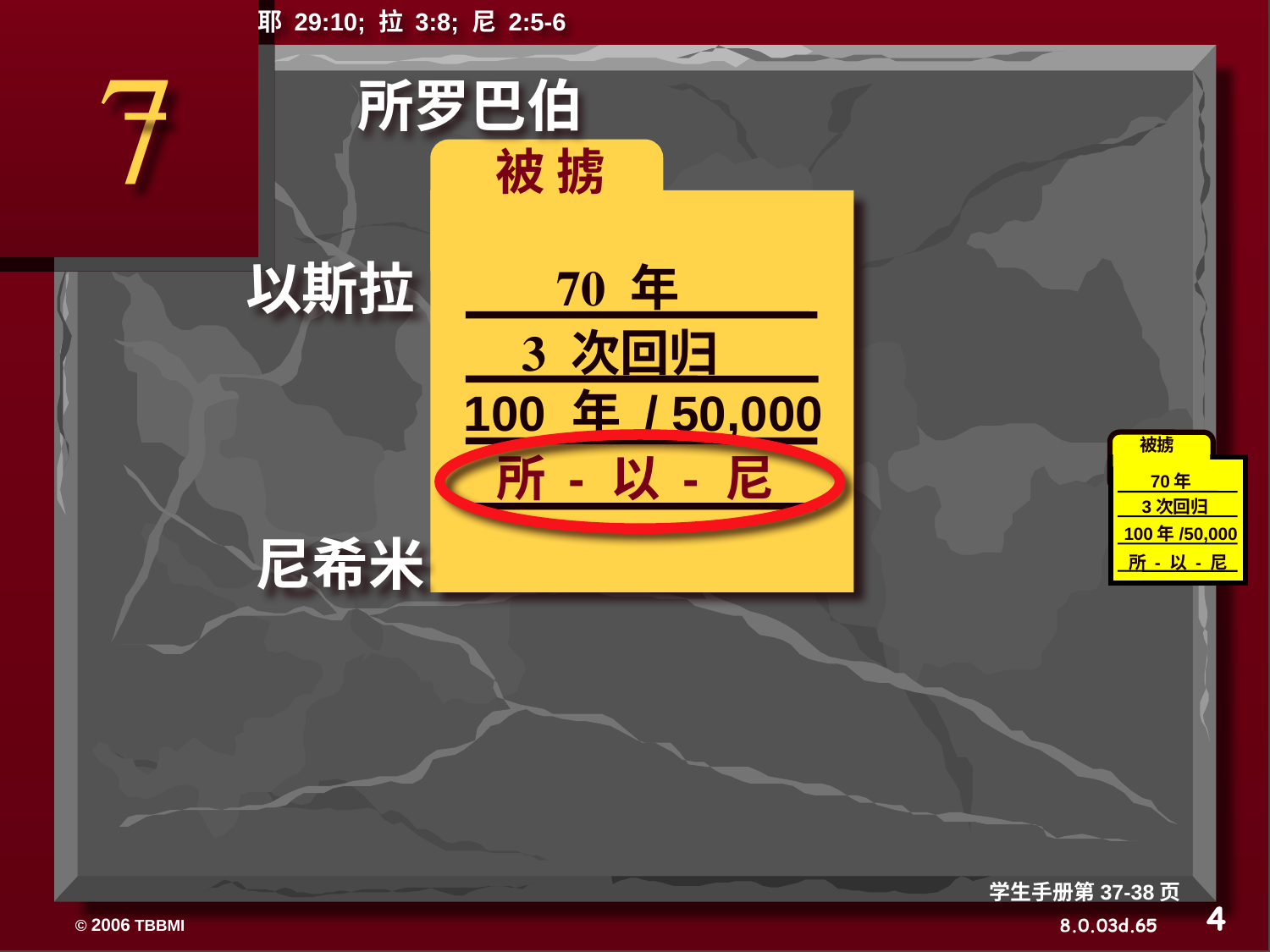

耶 29:10; 拉 3:8; 尼 2:5-6

7
所罗巴伯

被 掳

以斯拉
70 年

3 次回归

100 年 / 50,000

被掳

 70年
3次回归
100年/50,000
所 - 以 - 尼

所 - 以 - 尼

尼希米

学生手册第37-38页
4
65